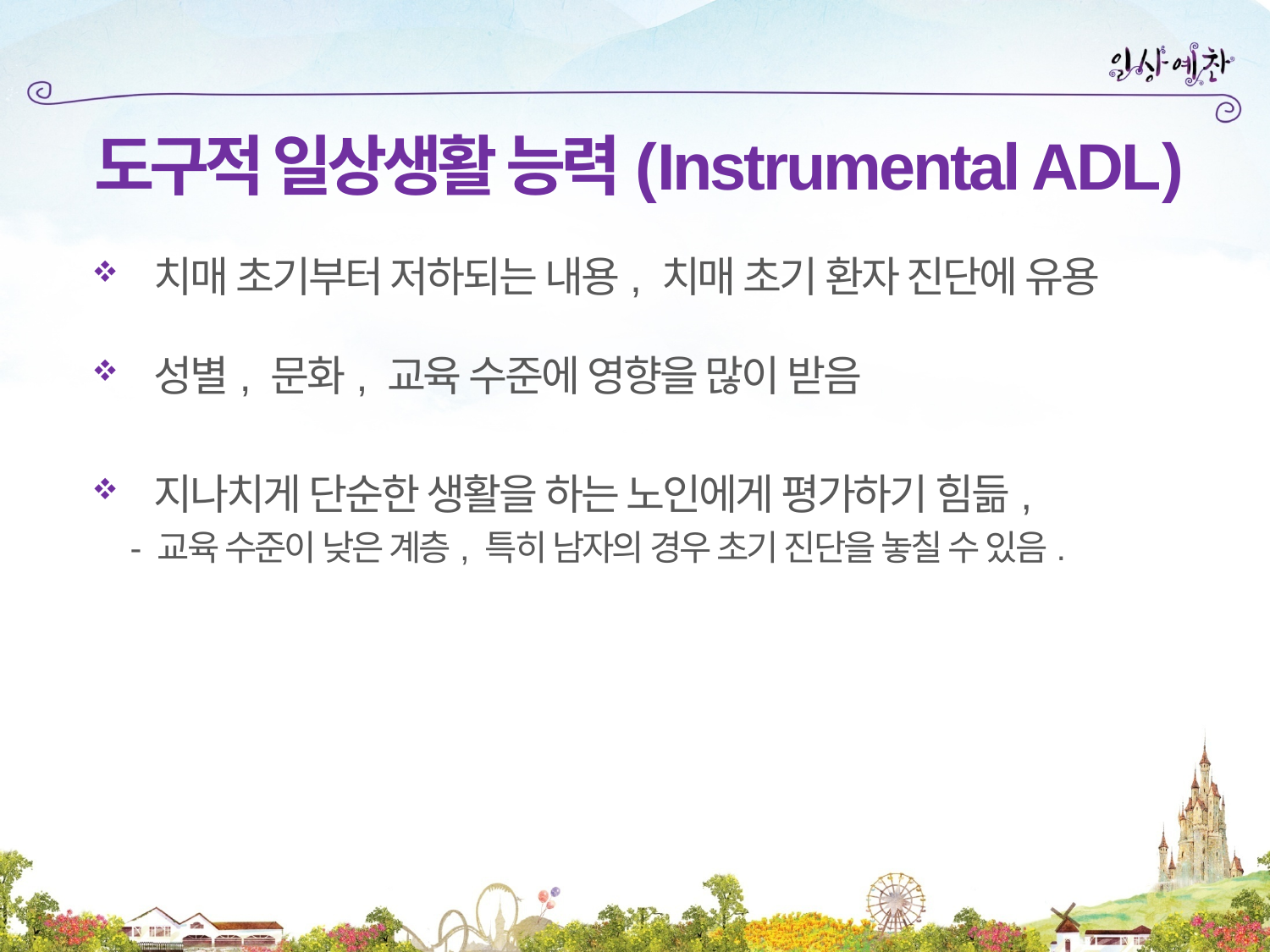

도구적 일상생활 능력(Instrumental ADL)
치매 초기부터 저하되는 내용, 치매 초기 환자 진단에 유용

성별, 문화, 교육 수준에 영향을 많이 받음

지나치게 단순한 생활을 하는 노인에게 평가하기 힘듦,
     - 교육 수준이 낮은 계층, 특히 남자의 경우 초기 진단을 놓칠 수 있음.